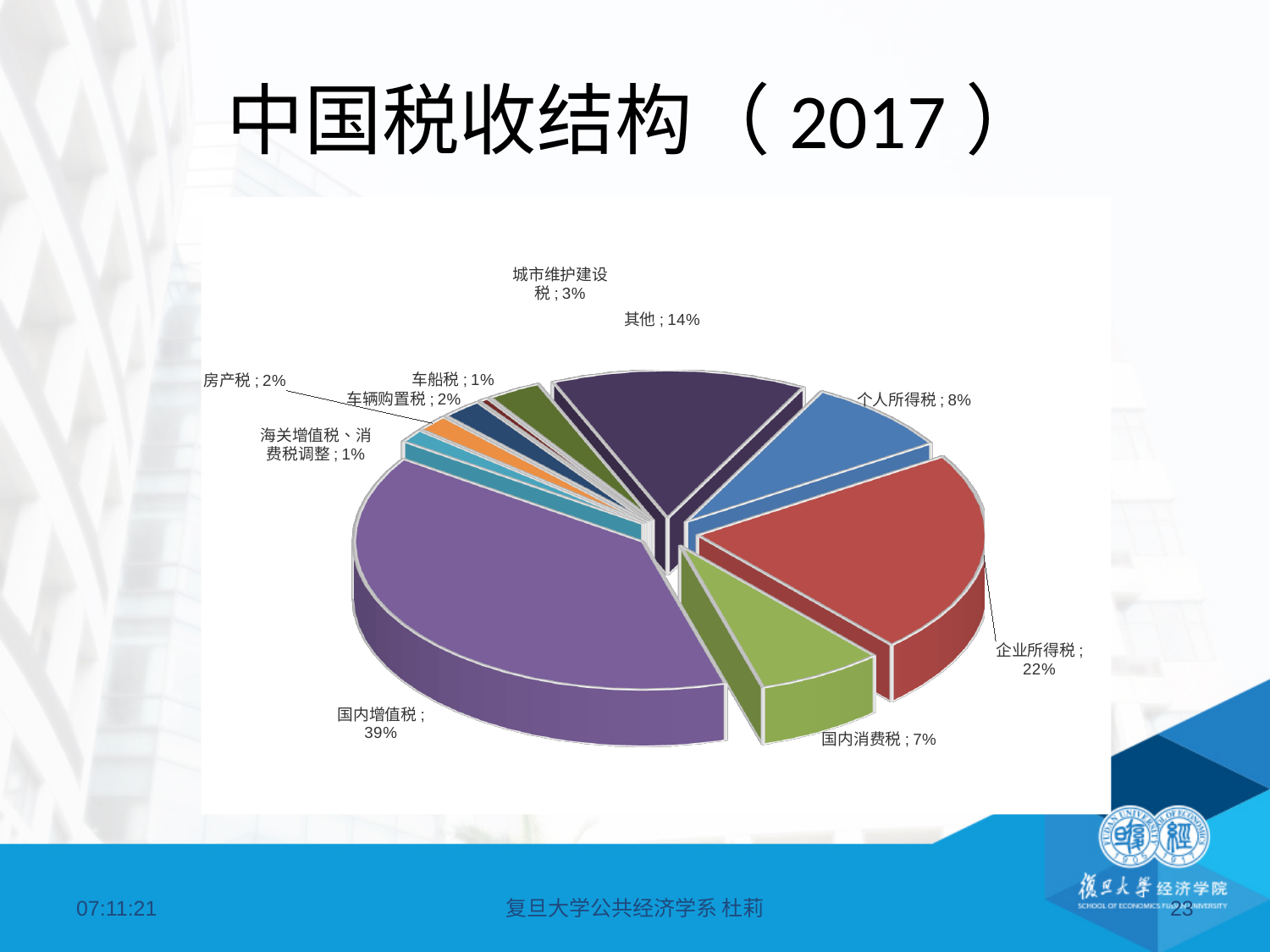

# 中国税收结构（2017）

[unsupported chart]

07:11:21
复旦大学公共经济学系 杜莉
23